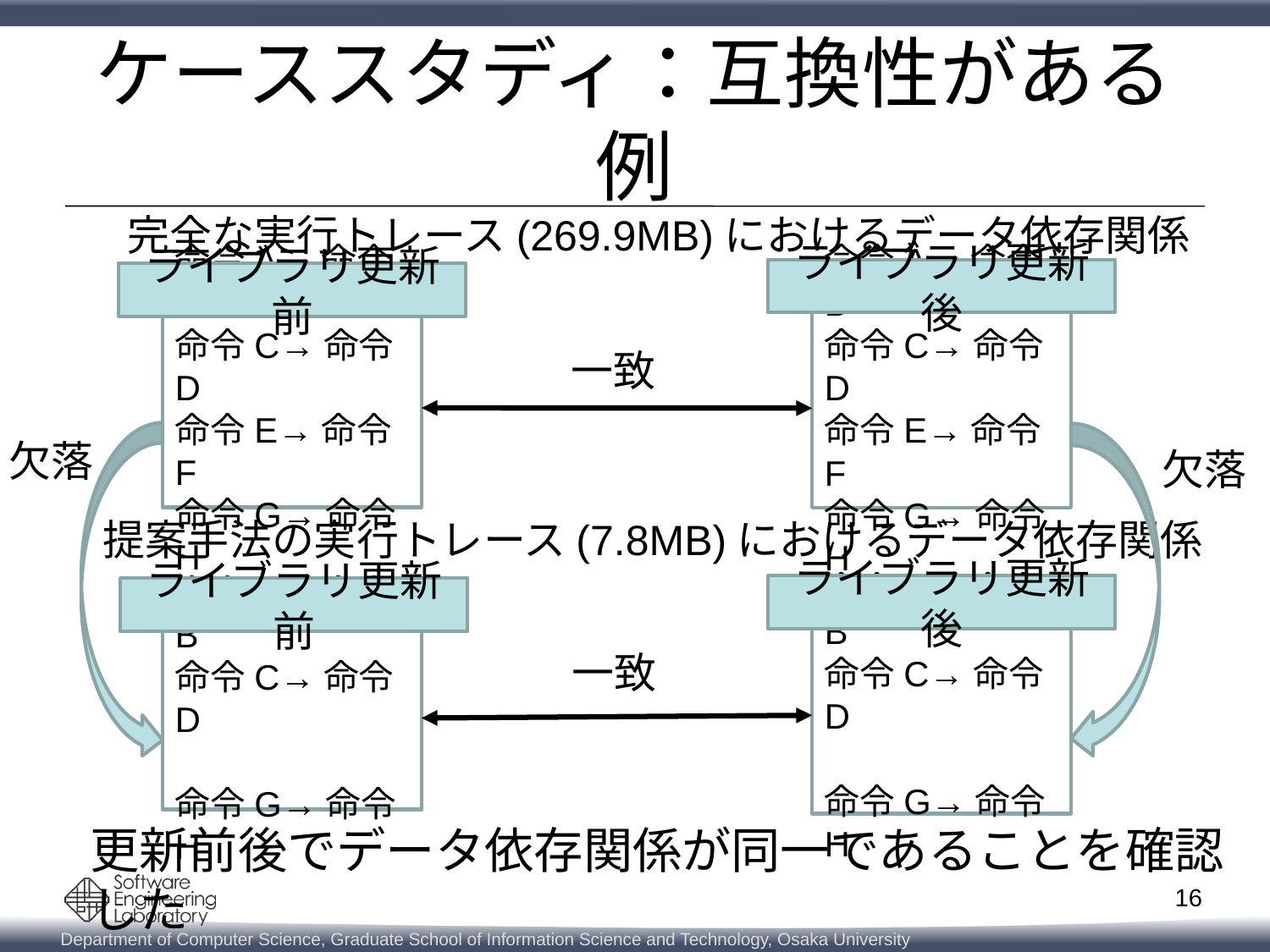

# ケーススタディ：互換性がある例
完全な実行トレース(269.9MB)におけるデータ依存関係
ライブラリ更新後
ライブラリ更新前
命令A→命令B
命令C→命令D
命令E→命令F
命令G→命令H
命令A→命令B
命令C→命令D
命令E→命令F
命令G→命令H
一致

欠落
欠落
提案手法の実行トレース(7.8MB)におけるデータ依存関係
ライブラリ更新後
ライブラリ更新前
命令A→命令B
命令C→命令D

命令G→命令H
命令A→命令B
命令C→命令D

命令G→命令H
一致
更新前後でデータ依存関係が同一であることを確認した
16